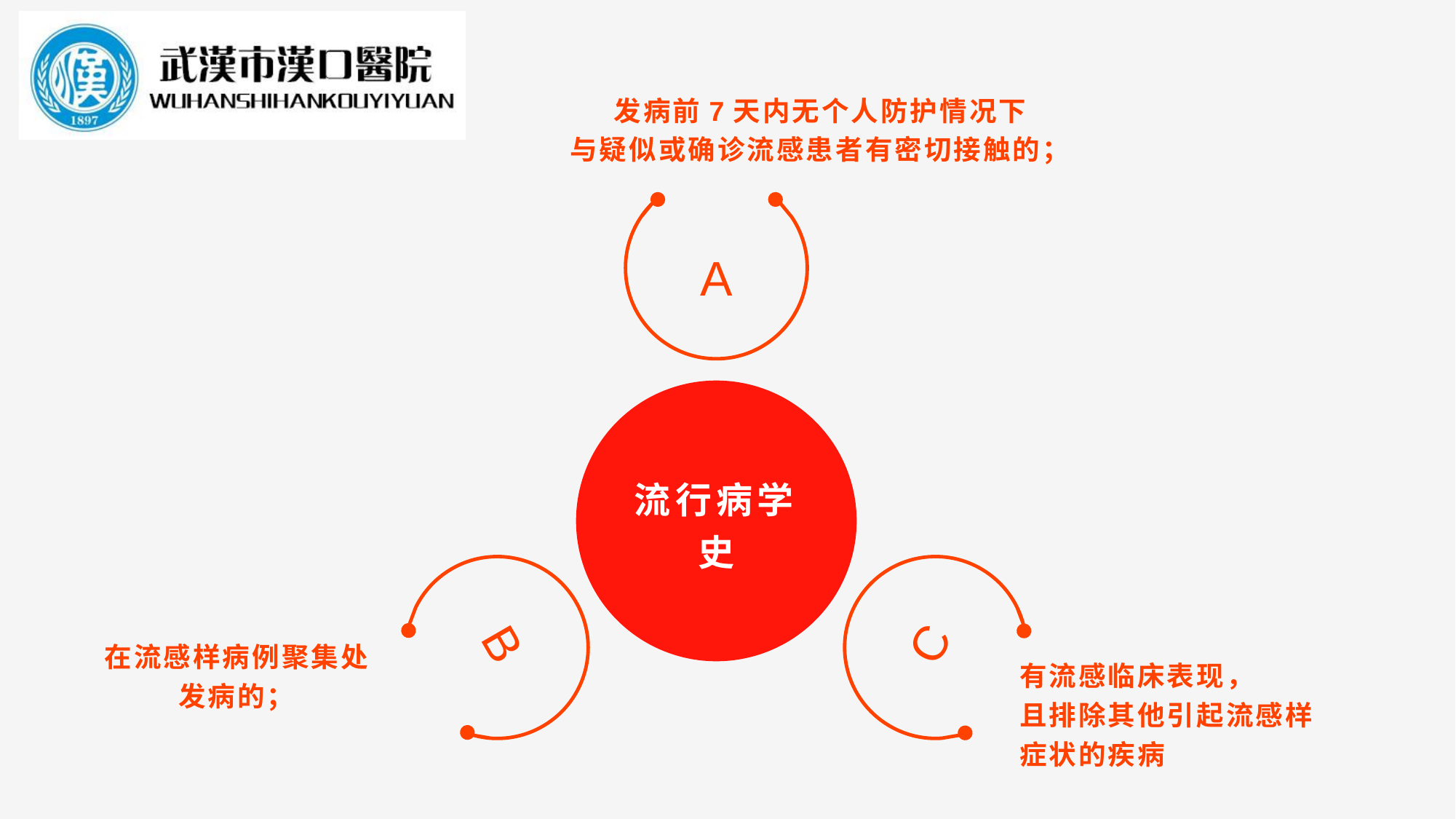

发病前7天内无个人防护情况下
与疑似或确诊流感患者有密切接触的；

A
流行病学史

B
C
在流感样病例聚集处
发病的；
有流感临床表现，
且排除其他引起流感样
症状的疾病